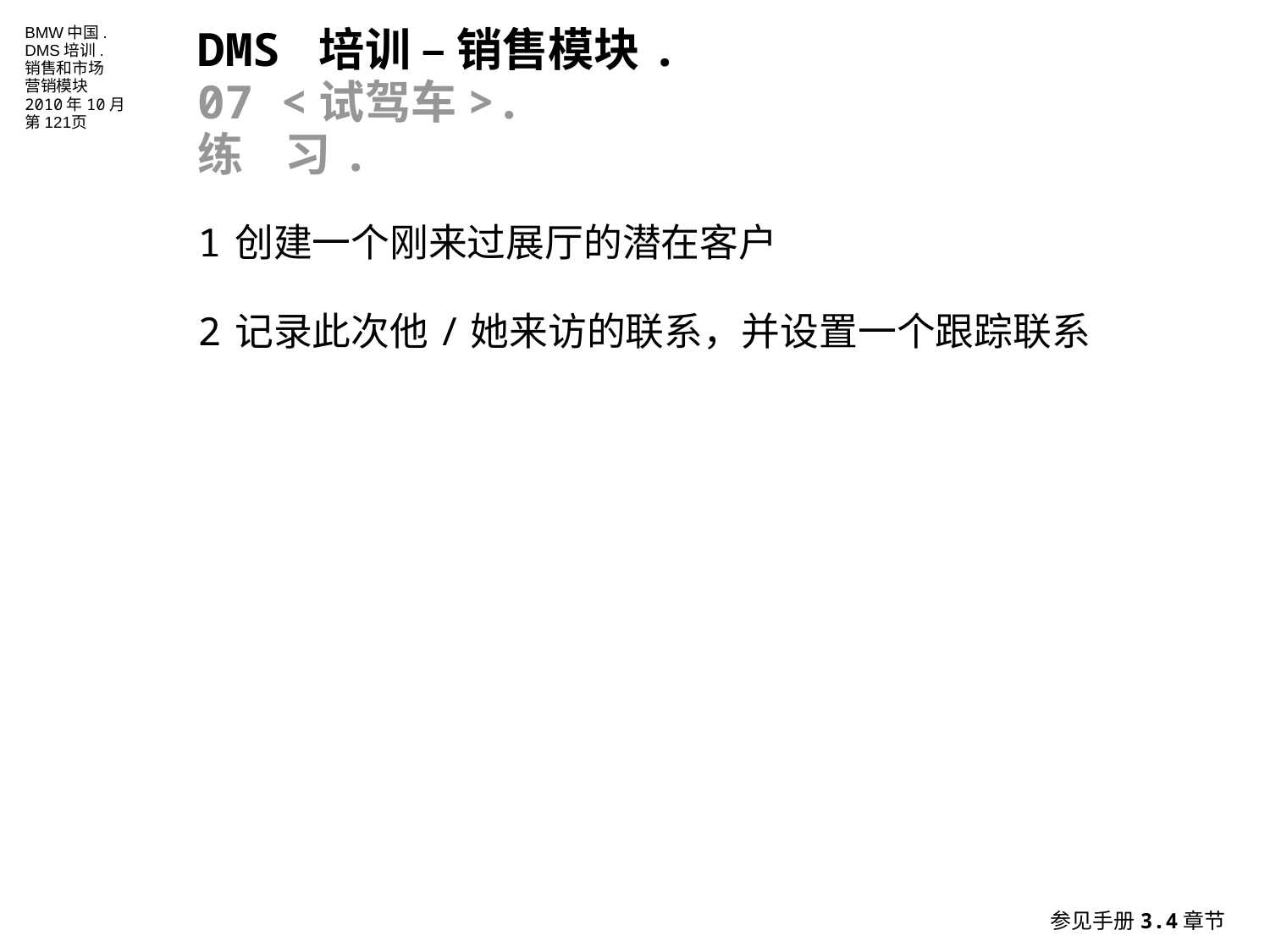

DMS 培训 – 销售模块.
07 <试驾车>.
练    习.
1	创建一个刚来过展厅的潜在客户

2	记录此次他/她来访的联系，并设置一个跟踪联系

参见手册3.4章节